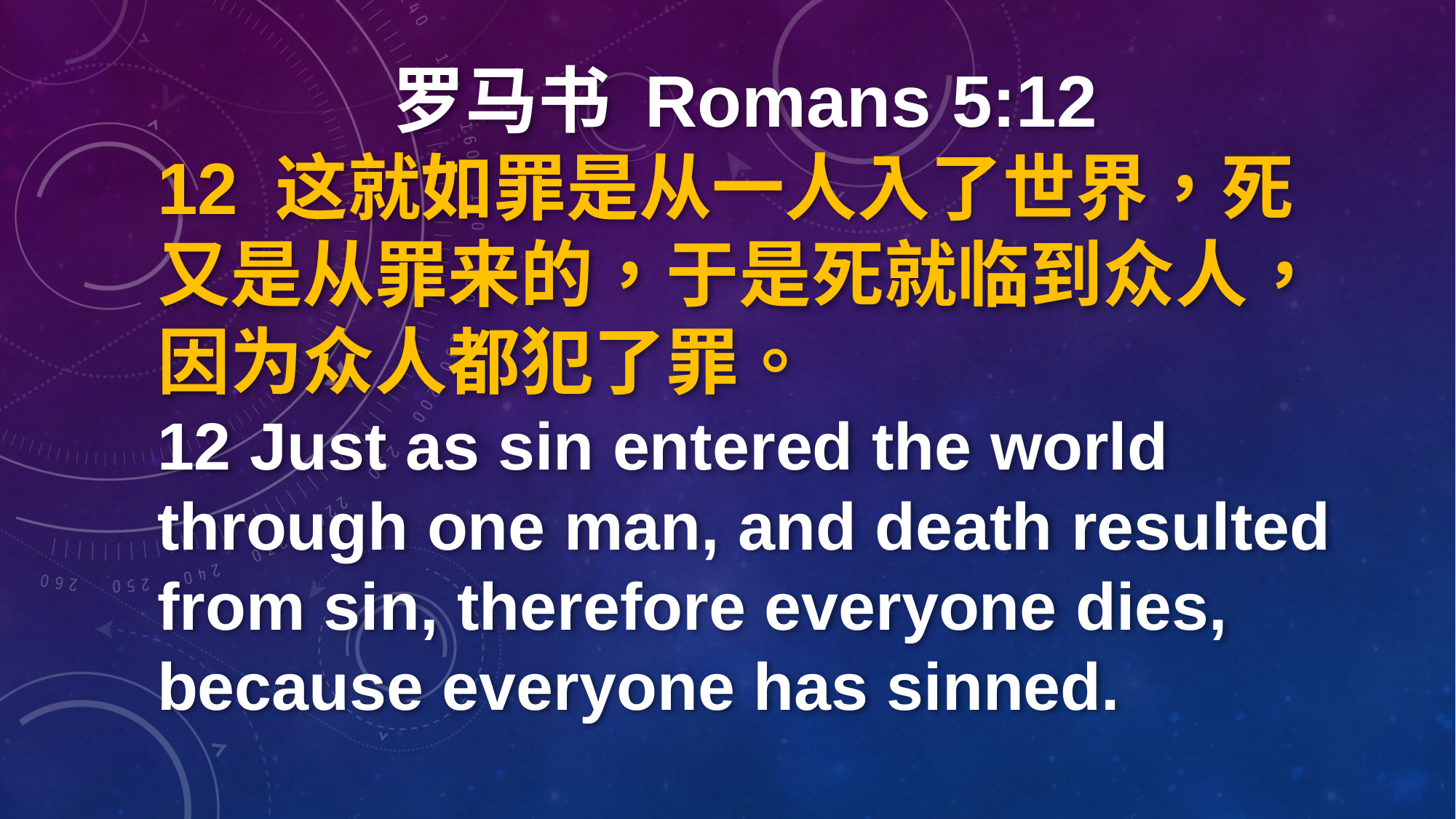

罗马书 Romans 5:12
12 这就如罪是从一人入了世界，死又是从罪来的，于是死就临到众人，因为众人都犯了罪。
12 Just as sin entered the world through one man, and death resulted from sin, therefore everyone dies, because everyone has sinned.